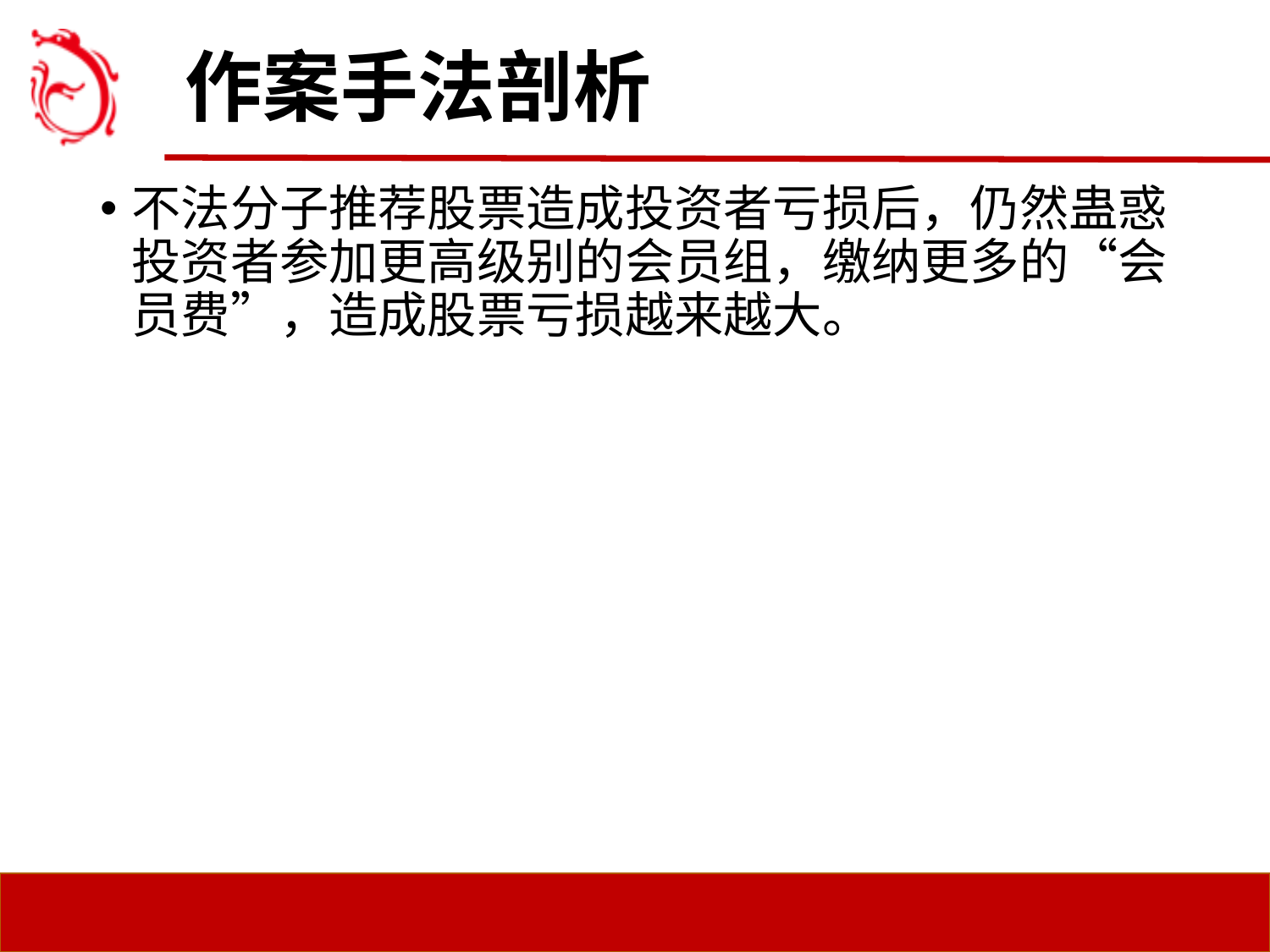

# 作案手法剖析
不法分子推荐股票造成投资者亏损后，仍然蛊惑投资者参加更高级别的会员组，缴纳更多的“会员费”，造成股票亏损越来越大。